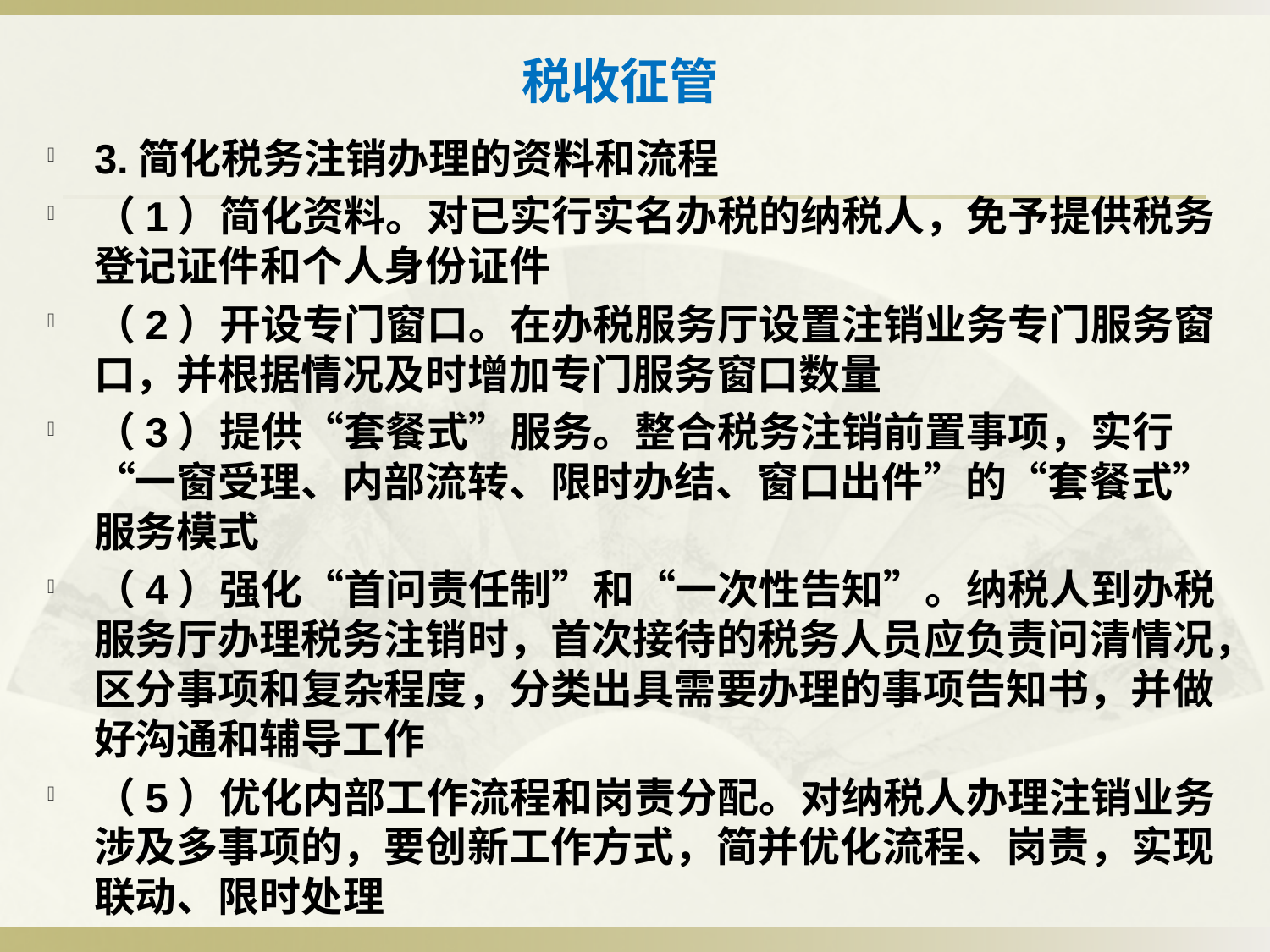

# 税收征管
3.简化税务注销办理的资料和流程
（1）简化资料。对已实行实名办税的纳税人，免予提供税务登记证件和个人身份证件
（2）开设专门窗口。在办税服务厅设置注销业务专门服务窗口，并根据情况及时增加专门服务窗口数量
（3）提供“套餐式”服务。整合税务注销前置事项，实行“一窗受理、内部流转、限时办结、窗口出件”的“套餐式”服务模式
（4）强化“首问责任制”和“一次性告知”。纳税人到办税服务厅办理税务注销时，首次接待的税务人员应负责问清情况，区分事项和复杂程度，分类出具需要办理的事项告知书，并做好沟通和辅导工作
（5）优化内部工作流程和岗责分配。对纳税人办理注销业务涉及多事项的，要创新工作方式，简并优化流程、岗责，实现联动、限时处理